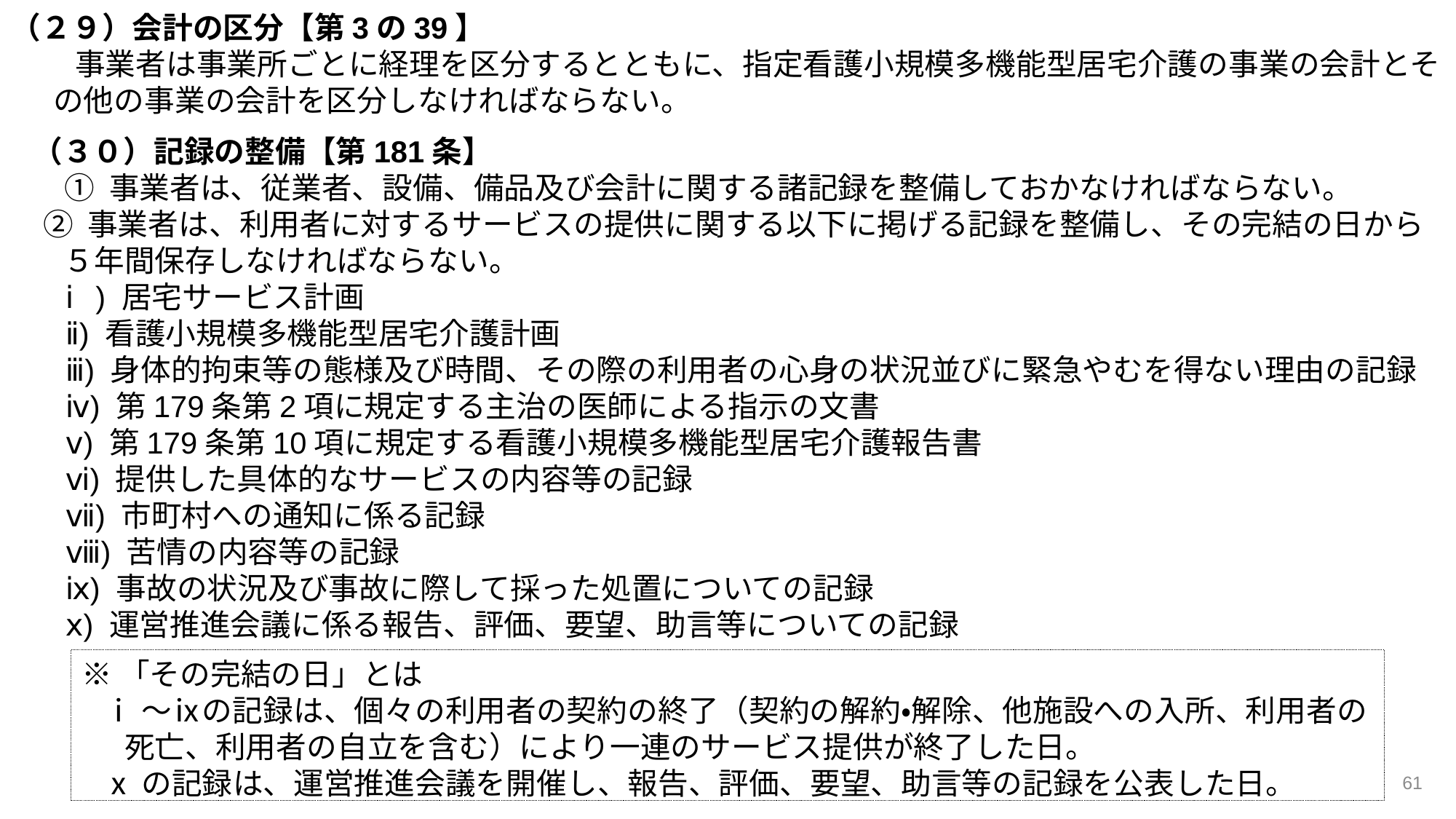

（２９）会計の区分【第3の39】
事業者は事業所ごとに経理を区分するとともに、指定看護小規模多機能型居宅介護の事業の会計とその他の事業の会計を区分しなければならない。

（３０）記録の整備【第181条】
① 事業者は、従業者、設備、備品及び会計に関する諸記録を整備しておかなければならない。
② 事業者は、利用者に対するサービスの提供に関する以下に掲げる記録を整備し、その完結の日から５年間保存しなければならない。
ⅰ) 居宅サービス計画
ⅱ) 看護小規模多機能型居宅介護計画
ⅲ) 身体的拘束等の態様及び時間、その際の利用者の心身の状況並びに緊急やむを得ない理由の記録
ⅳ) 第179条第2項に規定する主治の医師による指示の文書
ⅴ) 第179条第10項に規定する看護小規模多機能型居宅介護報告書
ⅵ) 提供した具体的なサービスの内容等の記録
ⅶ) 市町村への通知に係る記録
ⅷ) 苦情の内容等の記録
ⅸ) 事故の状況及び事故に際して採った処置についての記録
ⅹ) 運営推進会議に係る報告、評価、要望、助言等についての記録
※「その完結の日」とは
ⅰ～ⅸの記録は、個々の利用者の契約の終了（契約の解約・解除、他施設への入所、利用者の死亡、利用者の自立を含む）により一連のサービス提供が終了した日。
ⅹの記録は、運営推進会議を開催し、報告、評価、要望、助言等の記録を公表した日。
61